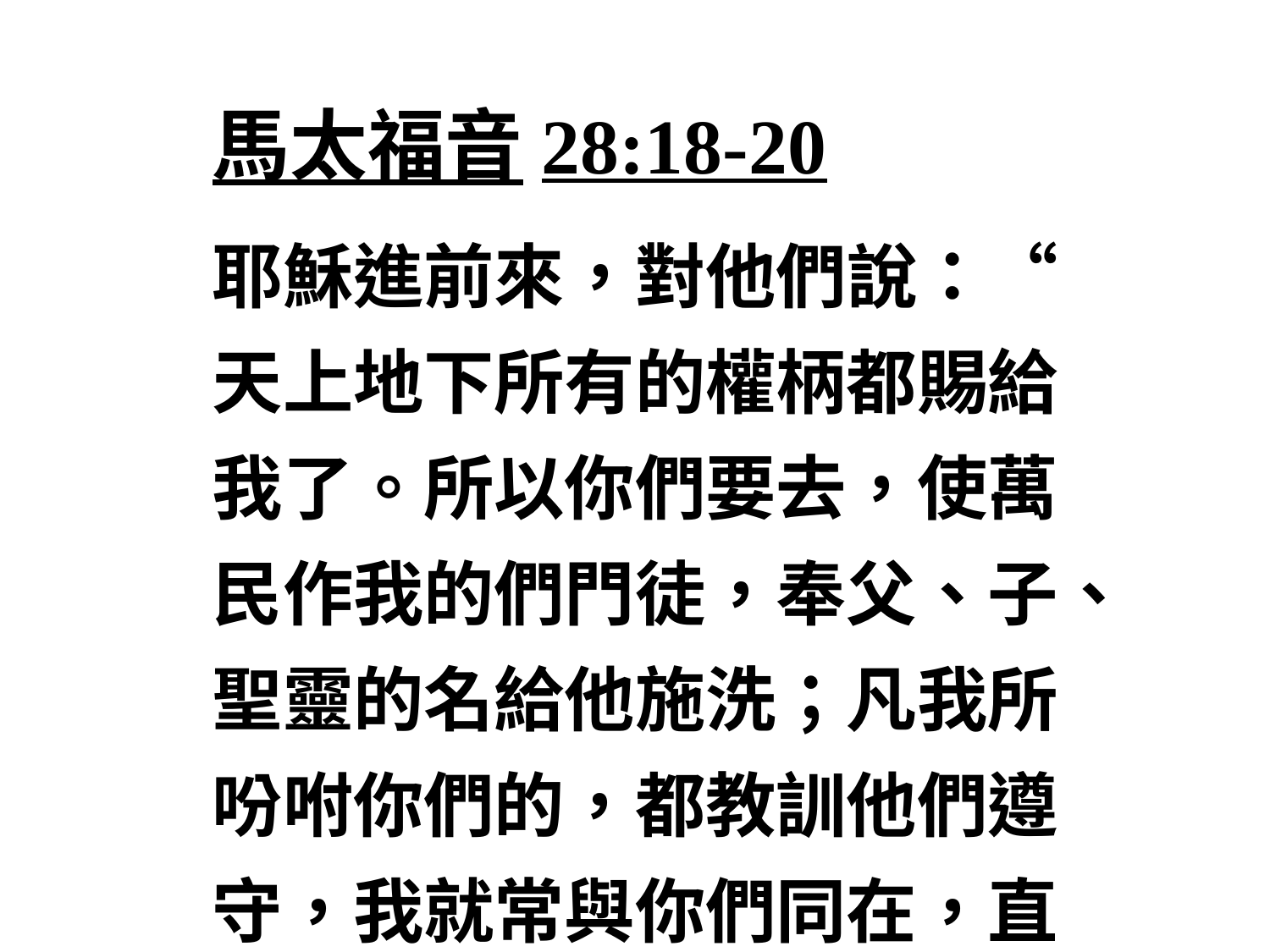

馬太福音28:18-20

耶穌進前來，對他們說：“天上地下所有的權柄都賜給我了。所以你們要去，使萬民作我的們門徒，奉父、子、聖靈的名給他施洗；凡我所吩咐你們的，都教訓他們遵守，我就常與你們同在，直到世界的末了。”